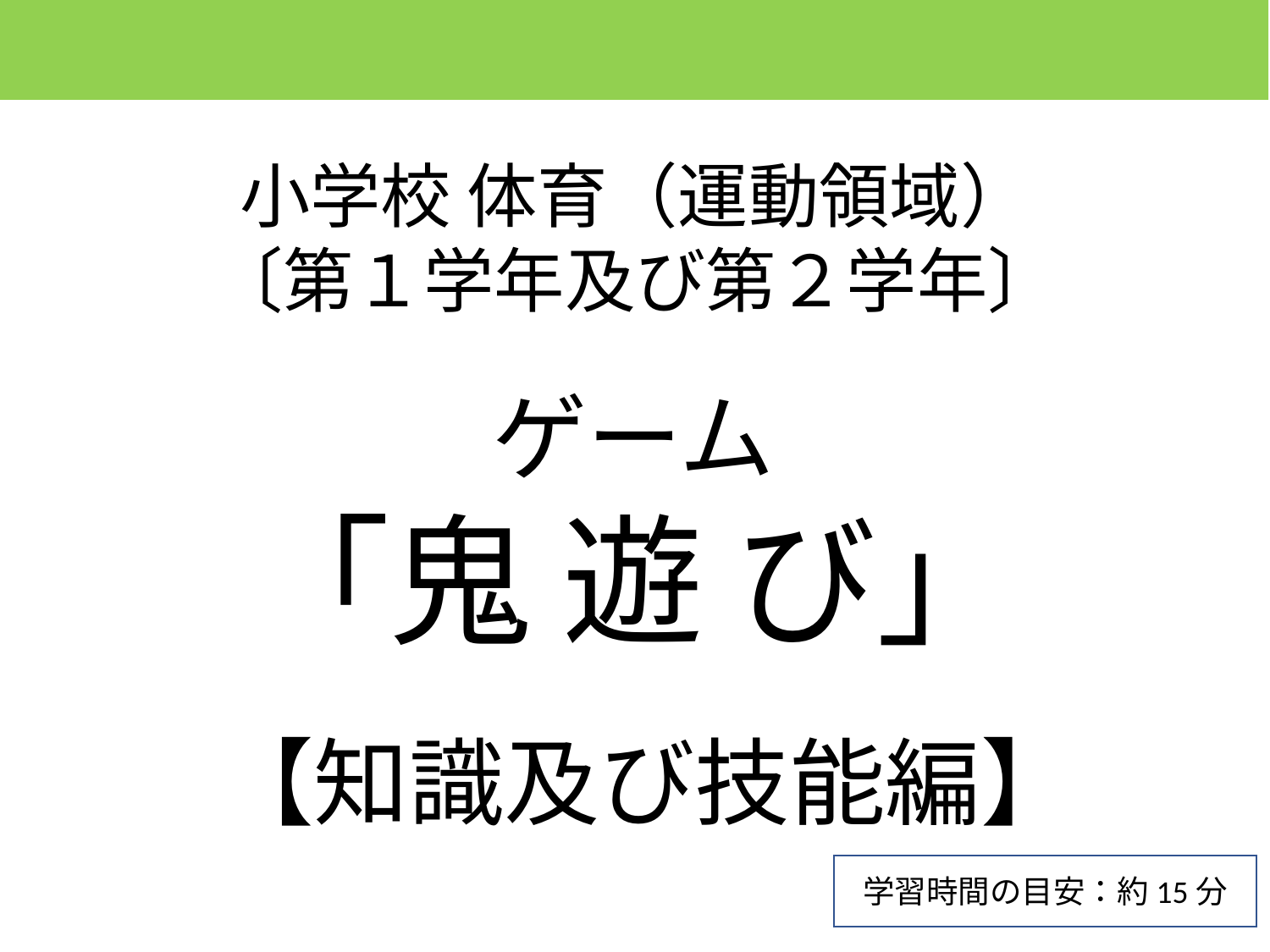

小学校 体育（運動領域）
〔第１学年及び第２学年〕

ゲーム
「鬼 遊 び」

【知識及び技能編】
学習時間の目安：約15分
1